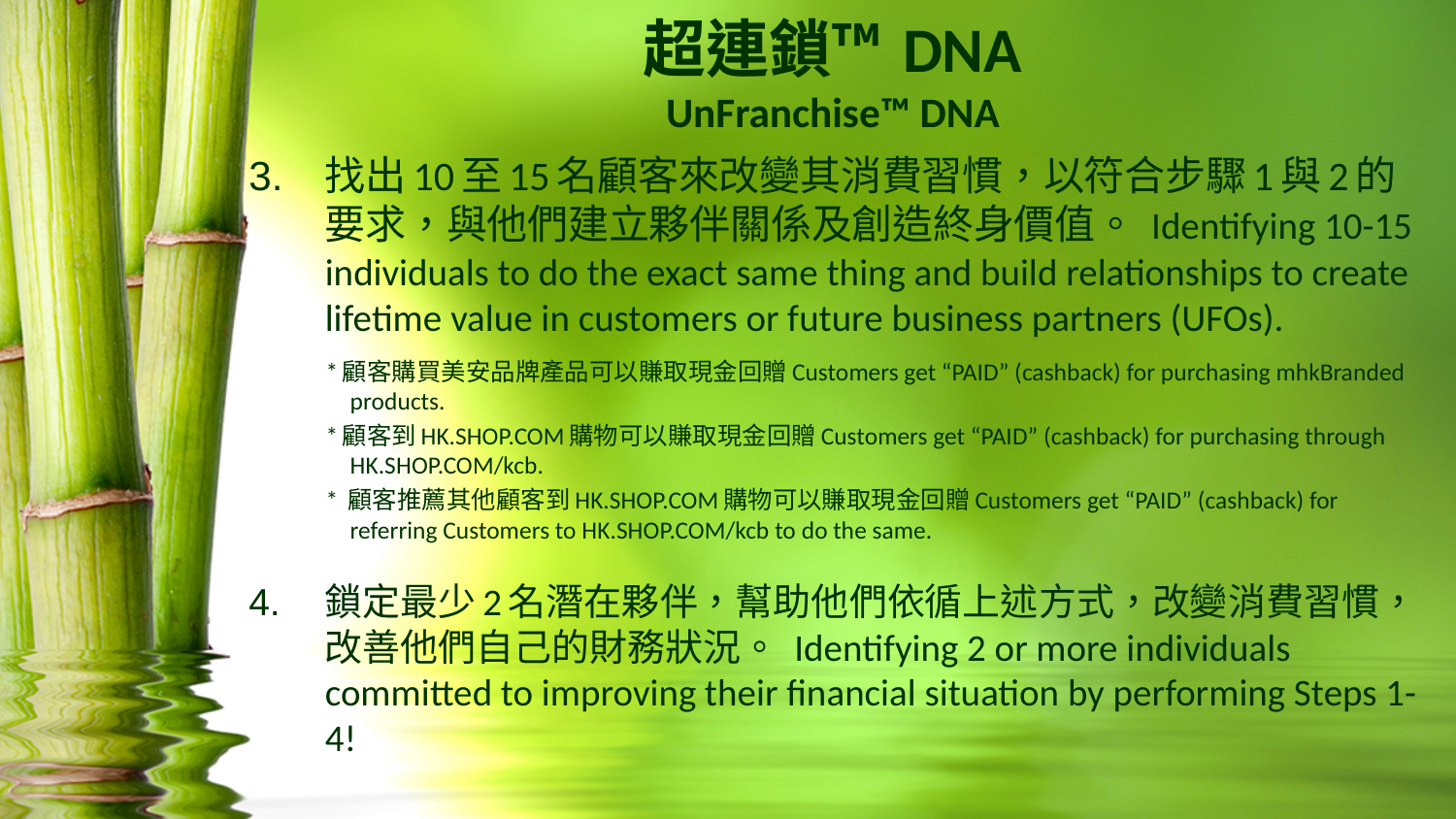

超連鎖™ DNA
UnFranchise™ DNA
找出10至15名顧客來改變其消費習慣，以符合步驟1與2的要求，與他們建立夥伴關係及創造終身價值。 Identifying 10-15 individuals to do the exact same thing and build relationships to create lifetime value in customers or future business partners (UFOs).

*顧客購買美安品牌產品可以賺取現金回贈Customers get “PAID” (cashback) for purchasing mhkBranded products.
*顧客到HK.SHOP.COM購物可以賺取現金回贈Customers get “PAID” (cashback) for purchasing through HK.SHOP.COM/kcb.
* 顧客推薦其他顧客到HK.SHOP.COM購物可以賺取現金回贈Customers get “PAID” (cashback) for referring Customers to HK.SHOP.COM/kcb to do the same.

鎖定最少2名潛在夥伴，幫助他們依循上述方式，改變消費習慣，改善他們自己的財務狀況。 Identifying 2 or more individuals committed to improving their financial situation by performing Steps 1-4!